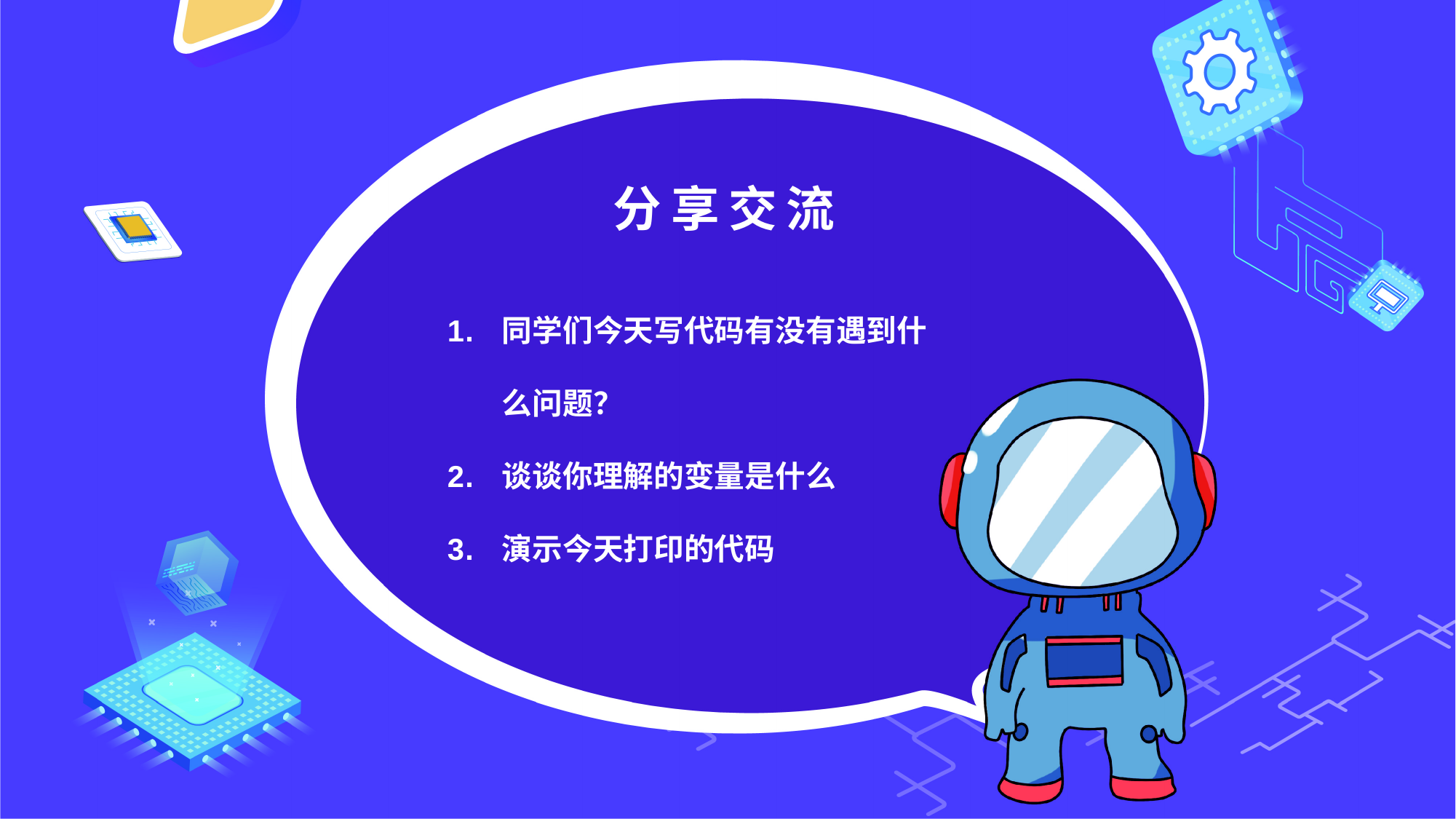

分享交流
同学们今天写代码有没有遇到什么问题？
谈谈你理解的变量是什么
演示今天打印的代码